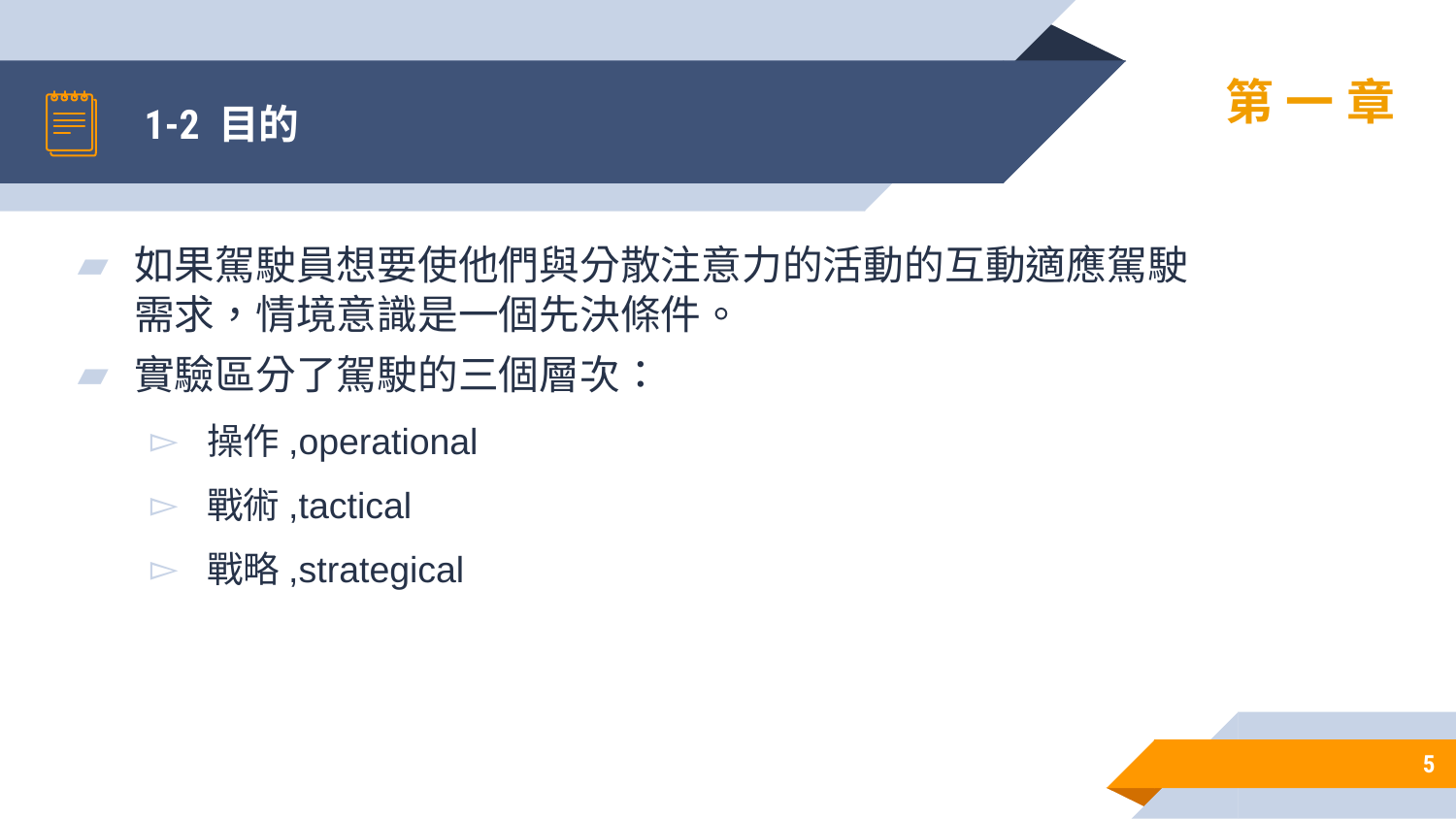

# 1-2 目的
第一章

如果駕駛員想要使他們與分散注意力的活動的互動適應駕駛需求，情境意識是一個先決條件。
實驗區分了駕駛的三個層次：
操作,operational
戰術,tactical
戰略,strategical

5